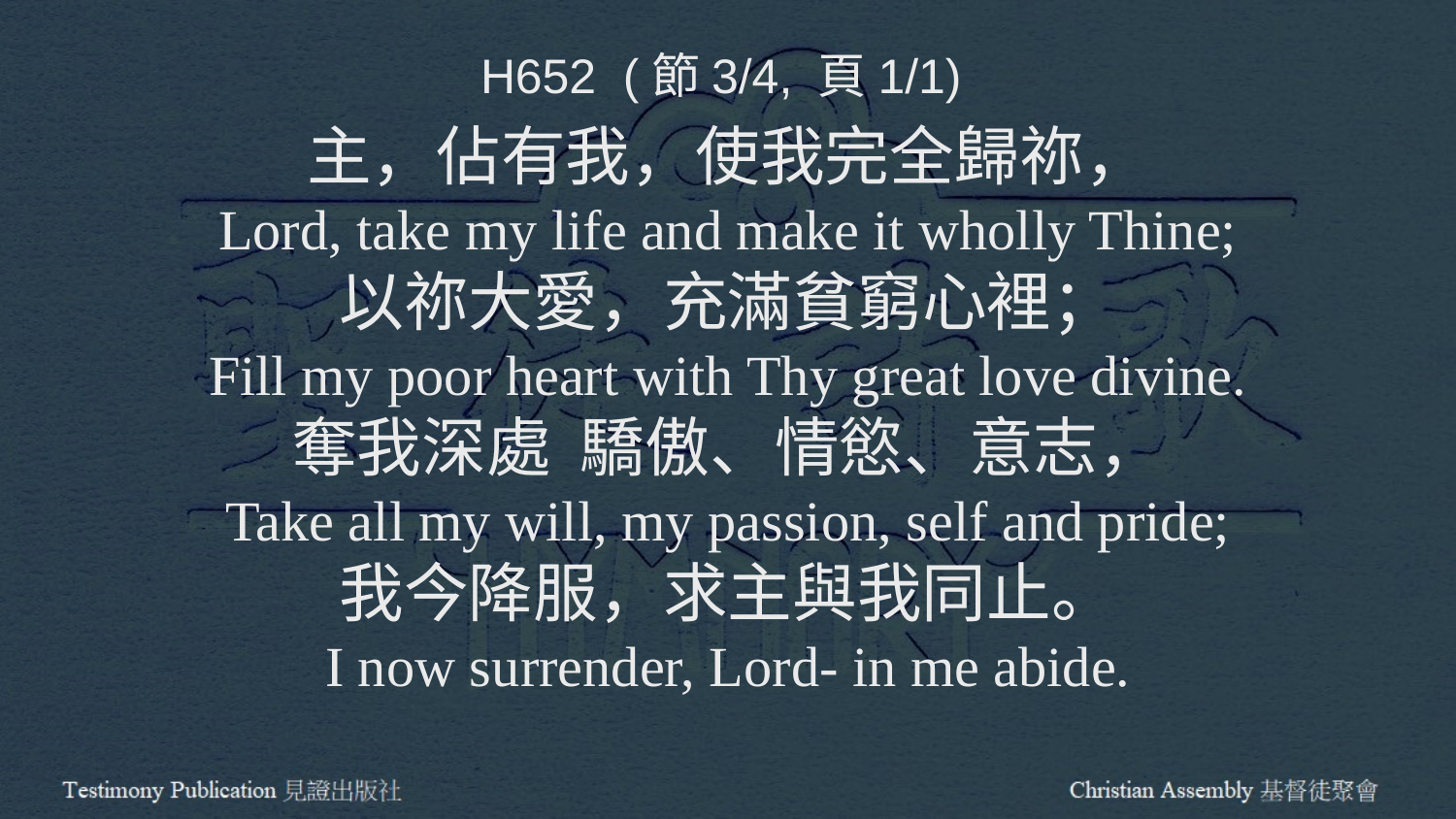

H652  (節3/4, 頁1/1)
主，佔有我，使我完全歸祢，
Lord, take my life and make it wholly Thine;
以祢大愛，充滿貧窮心裡；
Fill my poor heart with Thy great love divine.
奪我深處  驕傲、情慾、意志，
Take all my will, my passion, self and pride;
我今降服，求主與我同止。
I now surrender, Lord- in me abide.